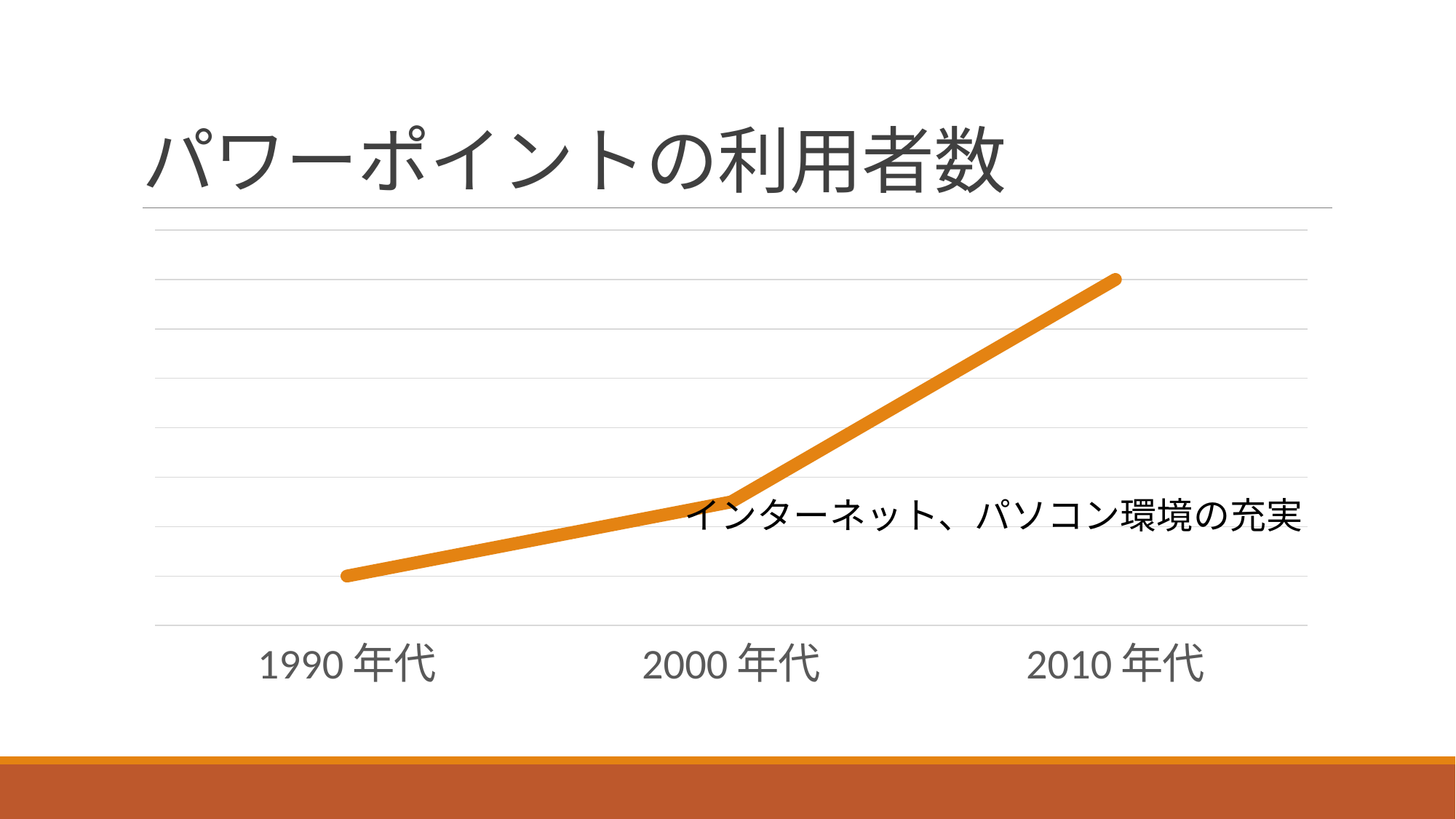

# パワーポイントの利用者数

### Chart

| Category | パワーポイントの利用者数 |
|---|---|
| 1990年代 | 100.0 |
| 2000年代 | 250.0 |
| 2010年代 | 700.0 |
インターネット、パソコン環境の充実